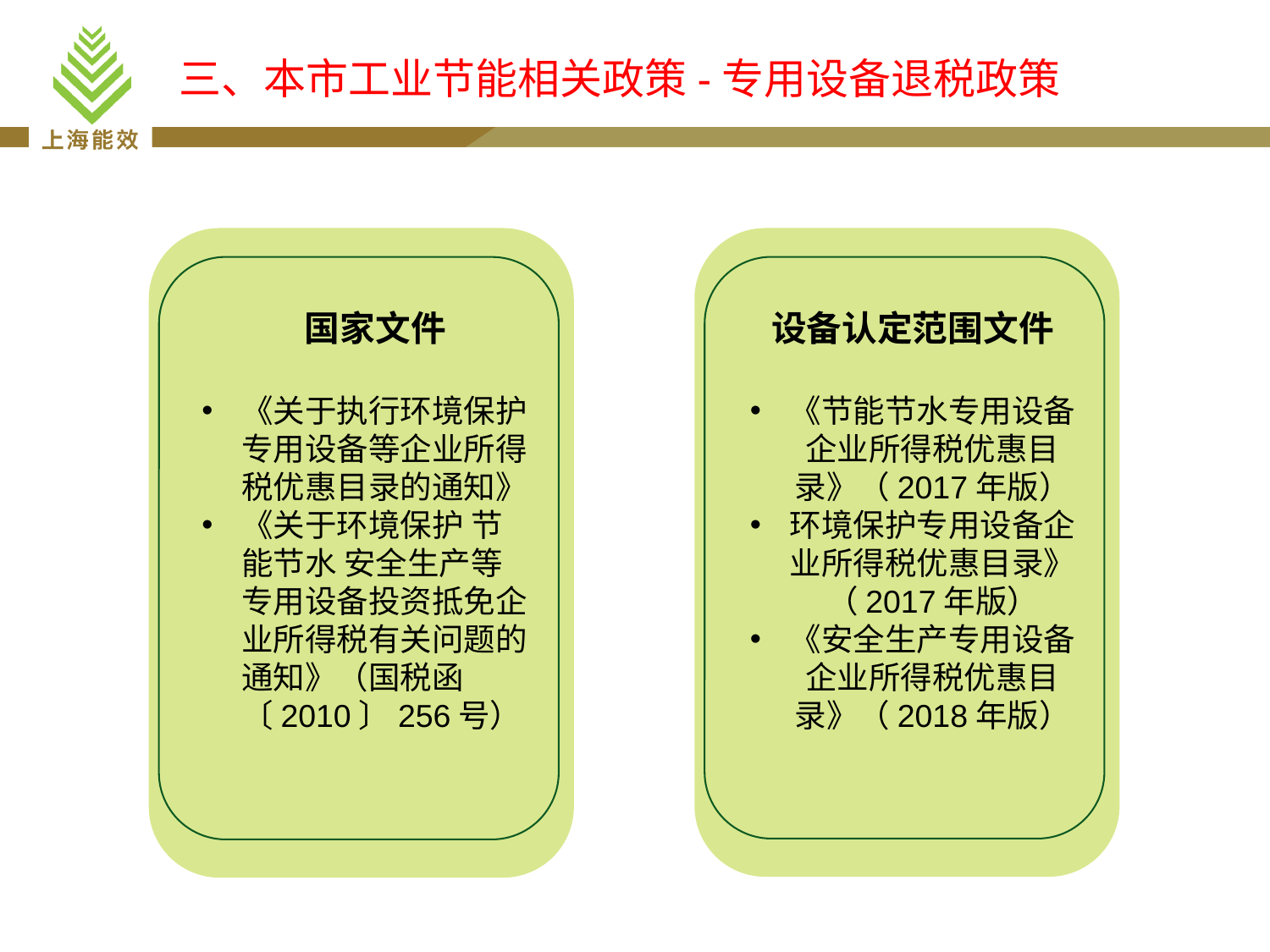

三、本市工业节能相关政策-专用设备退税政策

 国家文件

《关于执行环境保护专用设备等企业所得税优惠目录的通知》
《关于环境保护 节能节水 安全生产等专用设备投资抵免企业所得税有关问题的通知》（国税函〔2010〕256号）

设备认定范围文件

《节能节水专用设备企业所得税优惠目录》（2017年版）
环境保护专用设备企业所得税优惠目录》（2017年版）
《安全生产专用设备企业所得税优惠目录》（2018年版）